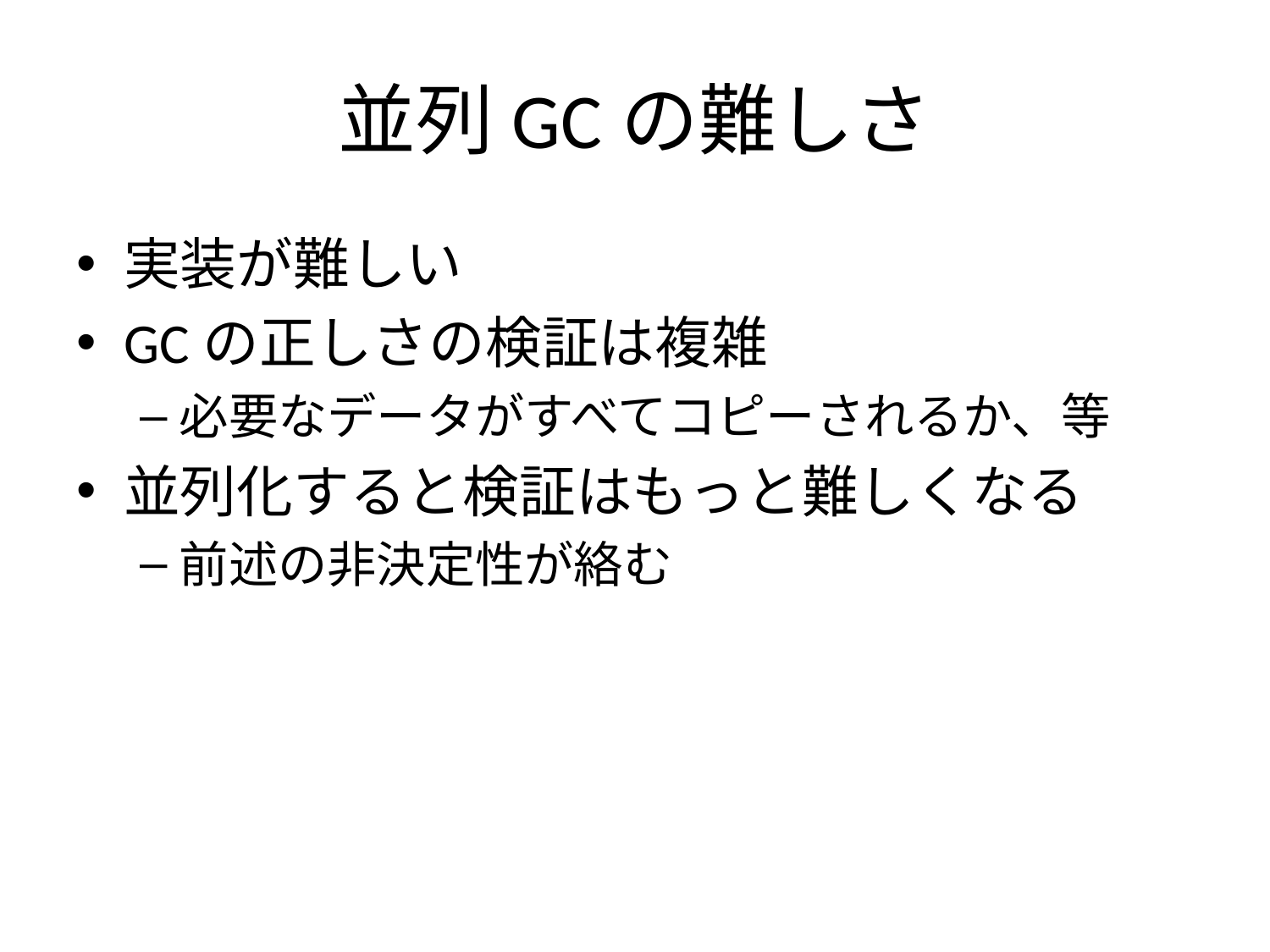

# 並列GCの難しさ
実装が難しい
GCの正しさの検証は複雑
必要なデータがすべてコピーされるか、等
並列化すると検証はもっと難しくなる
前述の非決定性が絡む